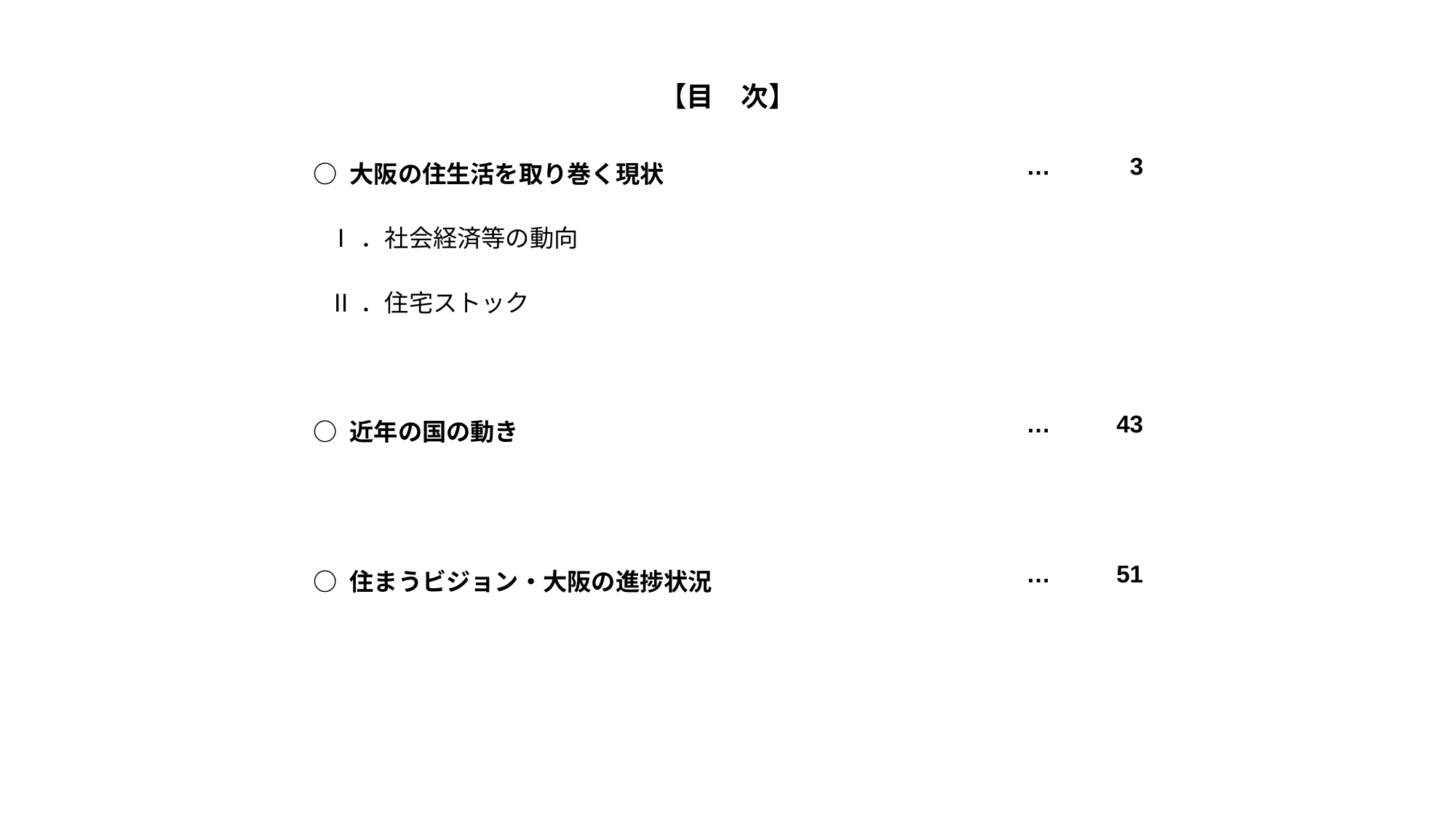

【目　次】

| ○ 大阪の住生活を取り巻く現状 | … | 3 |
| --- | --- | --- |
| Ⅰ．社会経済等の動向 |  |  |
| Ⅱ．住宅ストック |  |  |
|  |  |  |
| ○ 近年の国の動き | … | 43 |
|  |  |  |
| ○ 住まうビジョン・大阪の進捗状況 | … | 51 |